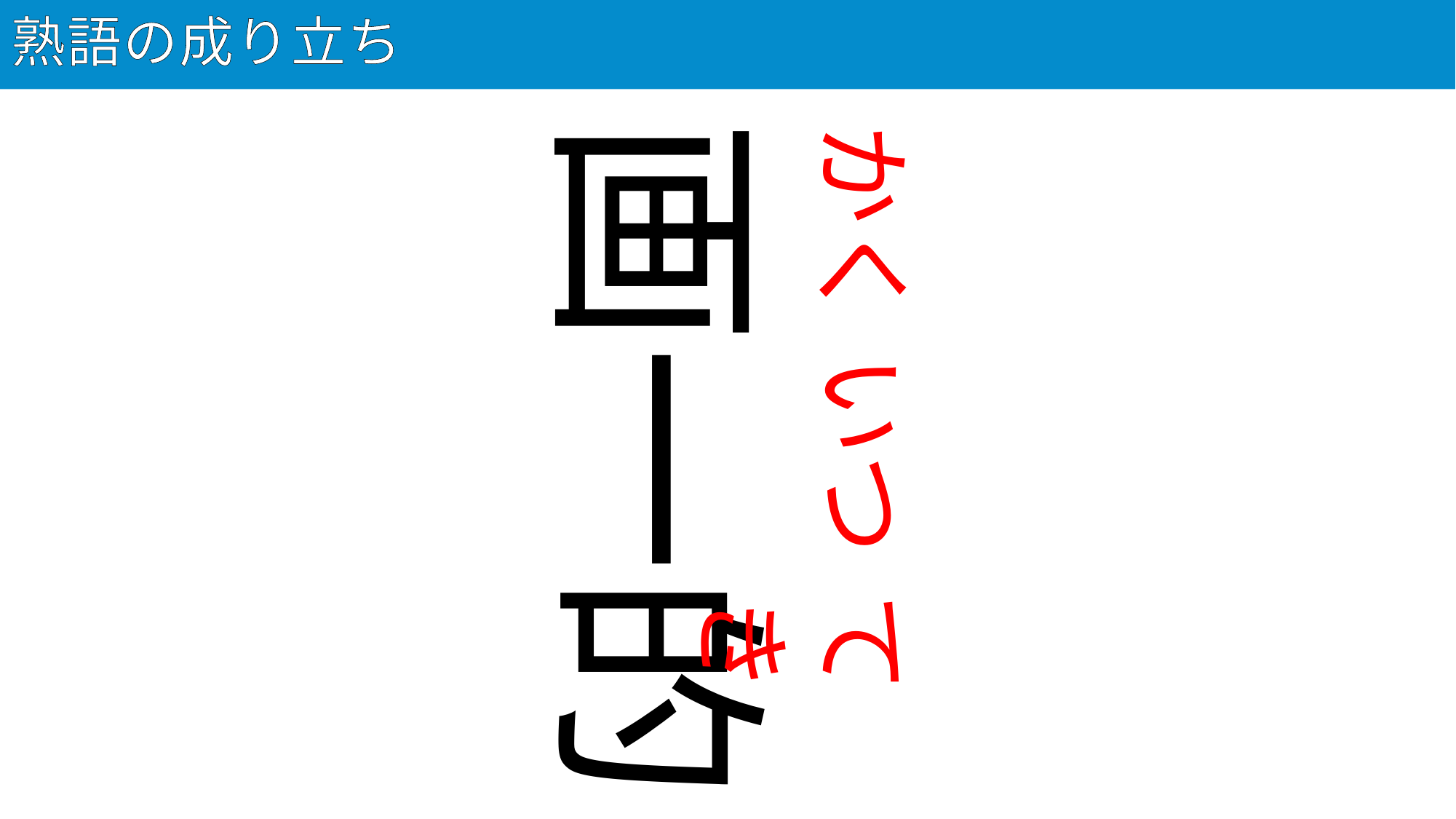

# 熟語の成り立ち
31
画一的
かく
いつ
てき